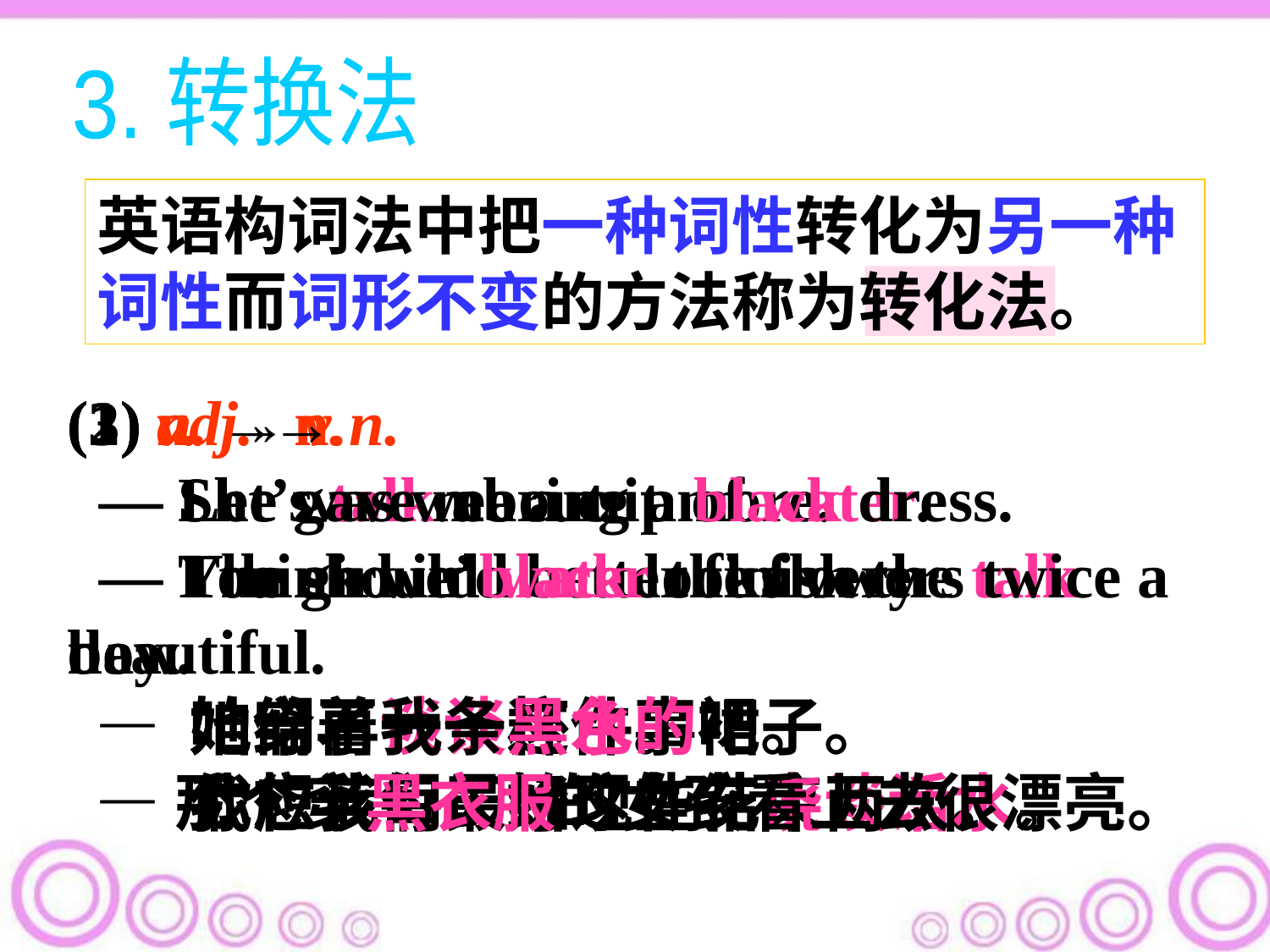

3. 转换法
英语构词法中把一种词性转化为另一种词性而词形不变的方法称为转化法。

(1) v. → n.
  — Let’s talk about it more.
  — I think we’d better finish the talk now.
  — 咱们再谈谈这件事吧。
  — 我想我们最好现在结束谈话。
(2) n. → v.
  — She gave me a cup of water.
  — You should water the flowers twice a day.
  — 她给了我一杯水。
  — 你应该每天给这些花浇两次水。
(3) adj. → n.
  — She was wearing a black dress.
  — The girl in black looks very beautiful.
  — 她穿着一条黑色的裙子。
  —那个穿黑衣服的女孩看上去很漂亮。